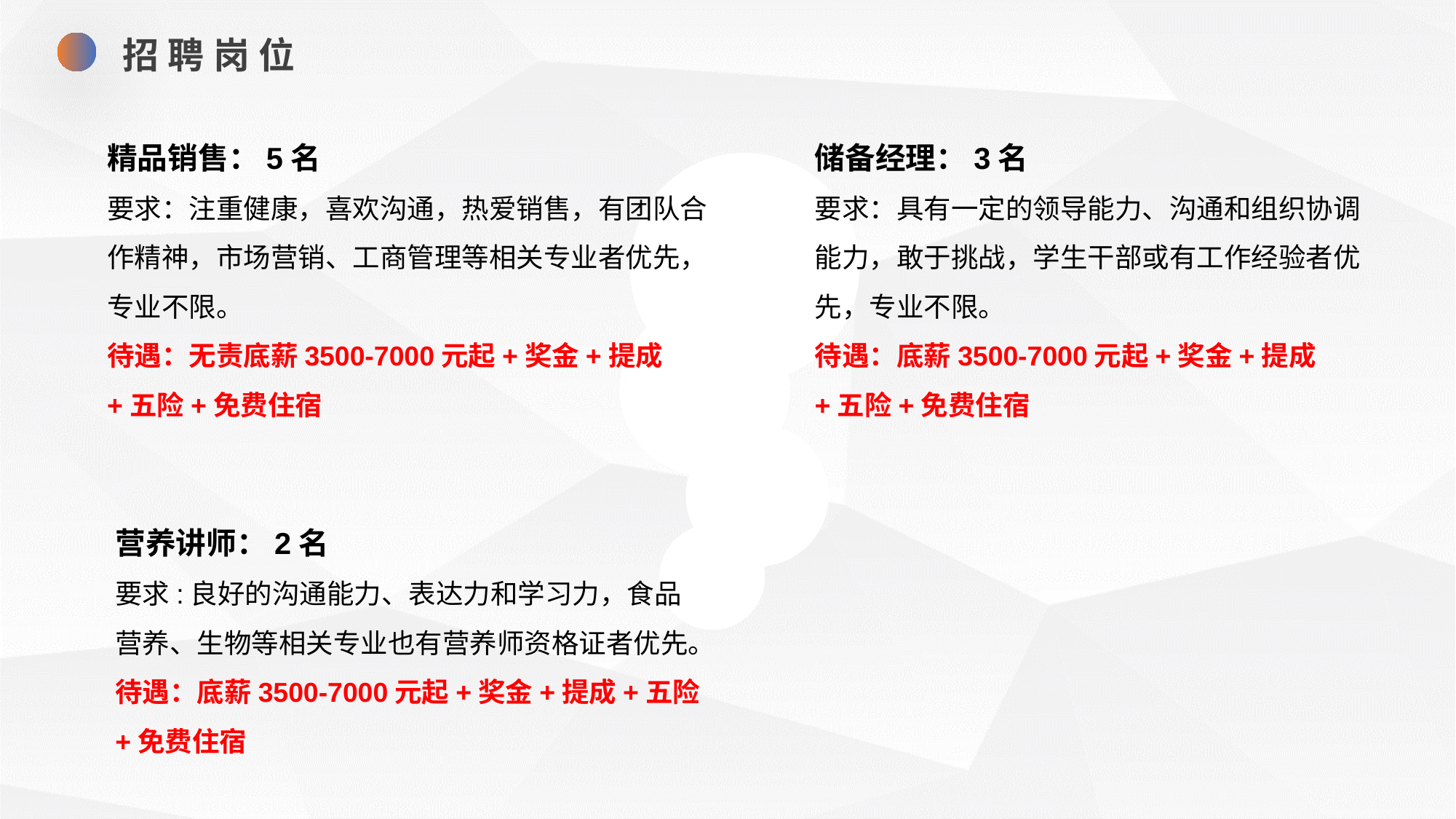

招聘岗位

精品销售：5名
要求：注重健康，喜欢沟通，热爱销售，有团队合作精神，市场营销、工商管理等相关专业者优先，专业不限。
待遇：无责底薪3500-7000元起+奖金+提成+五险+免费住宿
储备经理：3名
要求：具有一定的领导能力、沟通和组织协调能力，敢于挑战，学生干部或有工作经验者优先，专业不限。
待遇：底薪3500-7000元起+奖金+提成+五险+免费住宿

营养讲师：2名
要求:良好的沟通能力、表达力和学习力，食品营养、生物等相关专业也有营养师资格证者优先。
待遇：底薪3500-7000元起+奖金+提成+五险+免费住宿